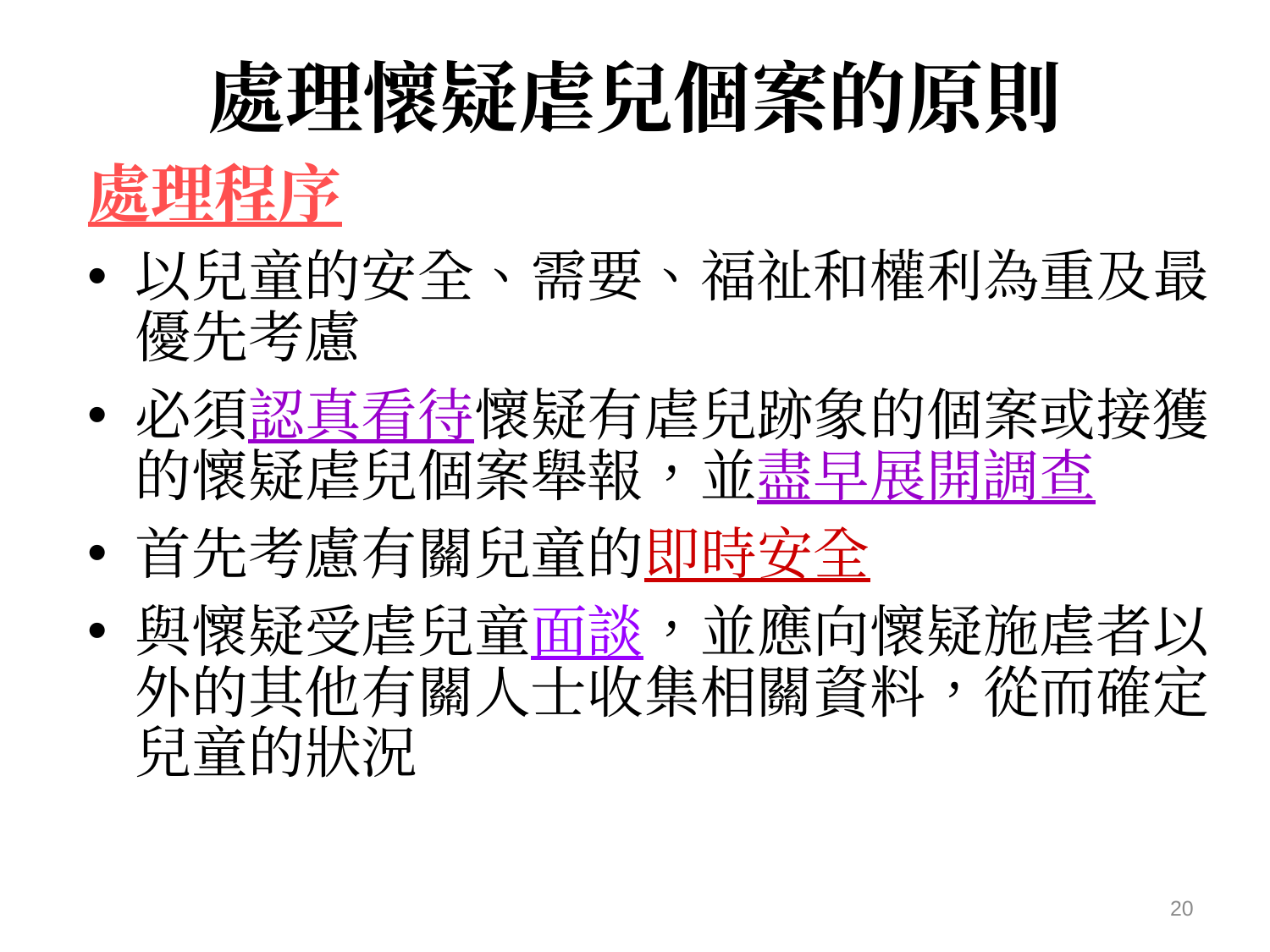

# 處理懷疑虐兒個案的原則
處理程序
以兒童的安全、需要、福祉和權利為重及最優先考慮
必須認真看待懷疑有虐兒跡象的個案或接獲的懷疑虐兒個案舉報，並盡早展開調查
首先考慮有關兒童的即時安全
與懷疑受虐兒童面談，並應向懷疑施虐者以外的其他有關人士收集相關資料，從而確定兒童的狀況
20